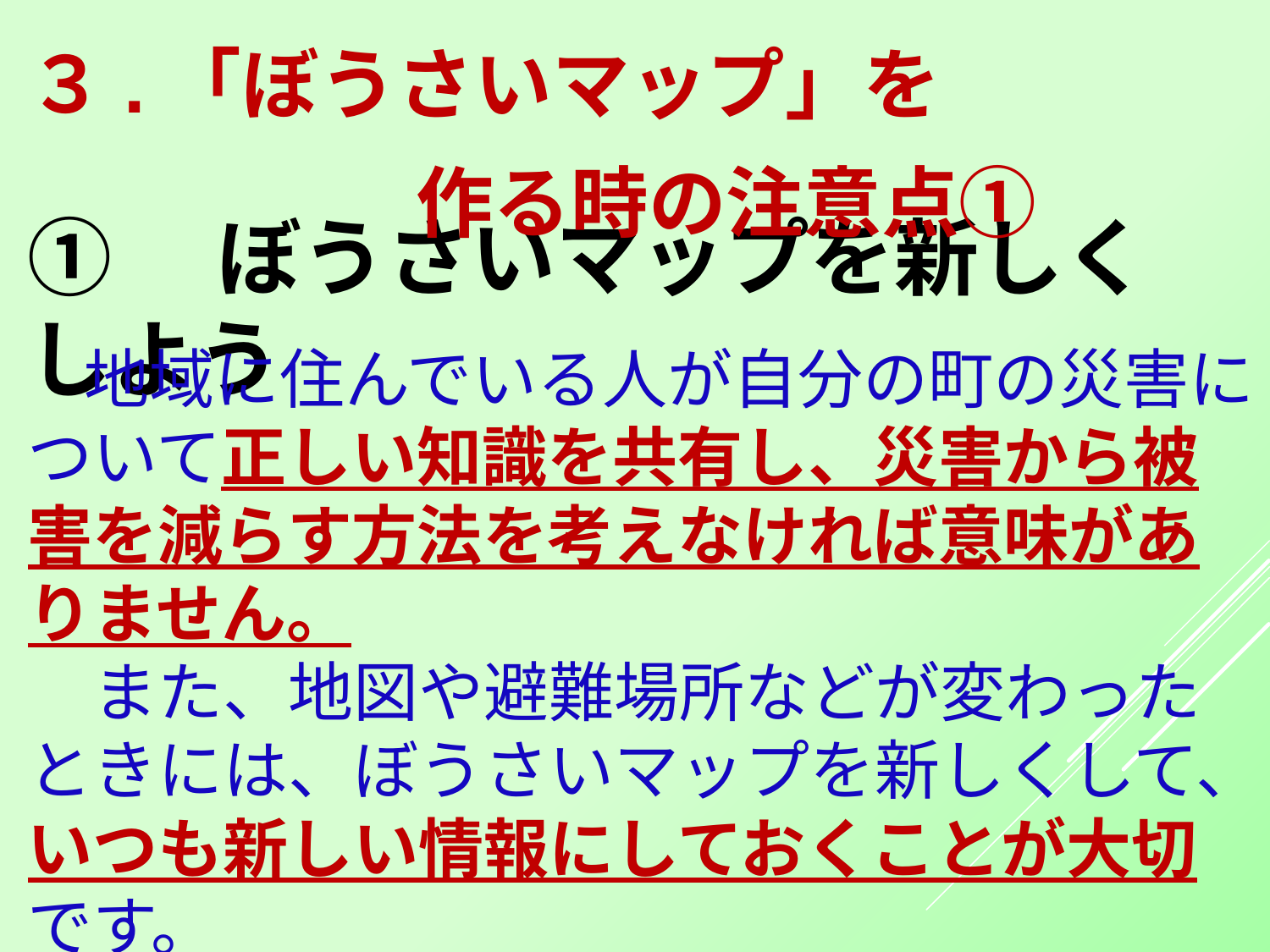

３.「ぼうさいマップ」を
　　　　　作る時の注意点①
# ①　ぼうさいマップを新しくしよう
　地域に住んでいる人が自分の町の災害について正しい知識を共有し、災害から被害を減らす方法を考えなければ意味がありません。
　また、地図や避難場所などが変わったときには、ぼうさいマップを新しくして、
いつも新しい情報にしておくことが大切です。